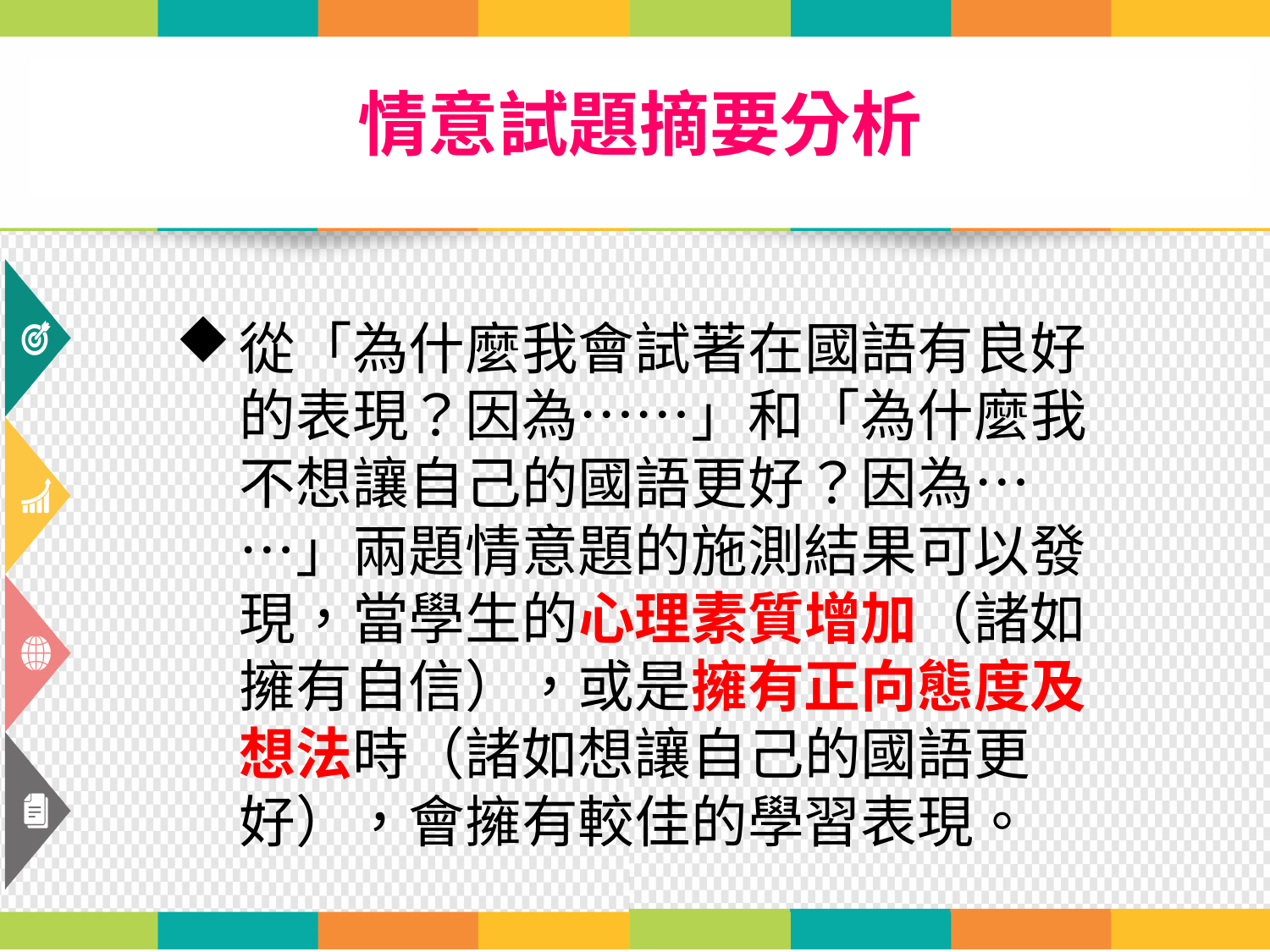

# 情意試題摘要分析
從「為什麼我會試著在國語有良好的表現？因為……」和「為什麼我不想讓自己的國語更好？因為……」兩題情意題的施測結果可以發現，當學生的心理素質增加（諸如擁有自信），或是擁有正向態度及想法時（諸如想讓自己的國語更好），會擁有較佳的學習表現。